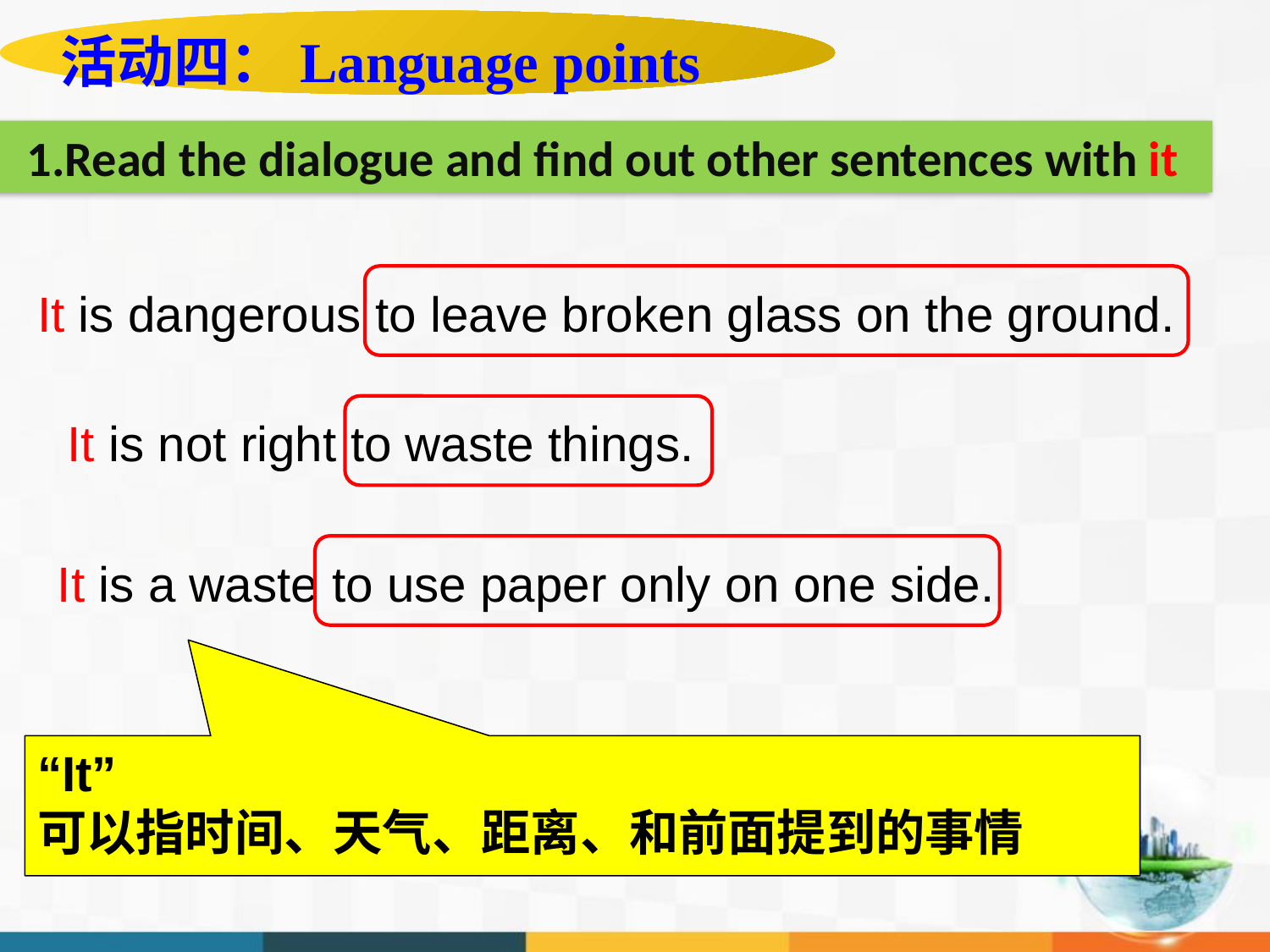

活动四：Language points

1.Read the dialogue and find out other sentences with it

It is dangerous to leave broken glass on the ground.

It is not right to waste things.

It is a waste to use paper only on one side.
“It”
可以指时间、天气、距离、和前面提到的事情